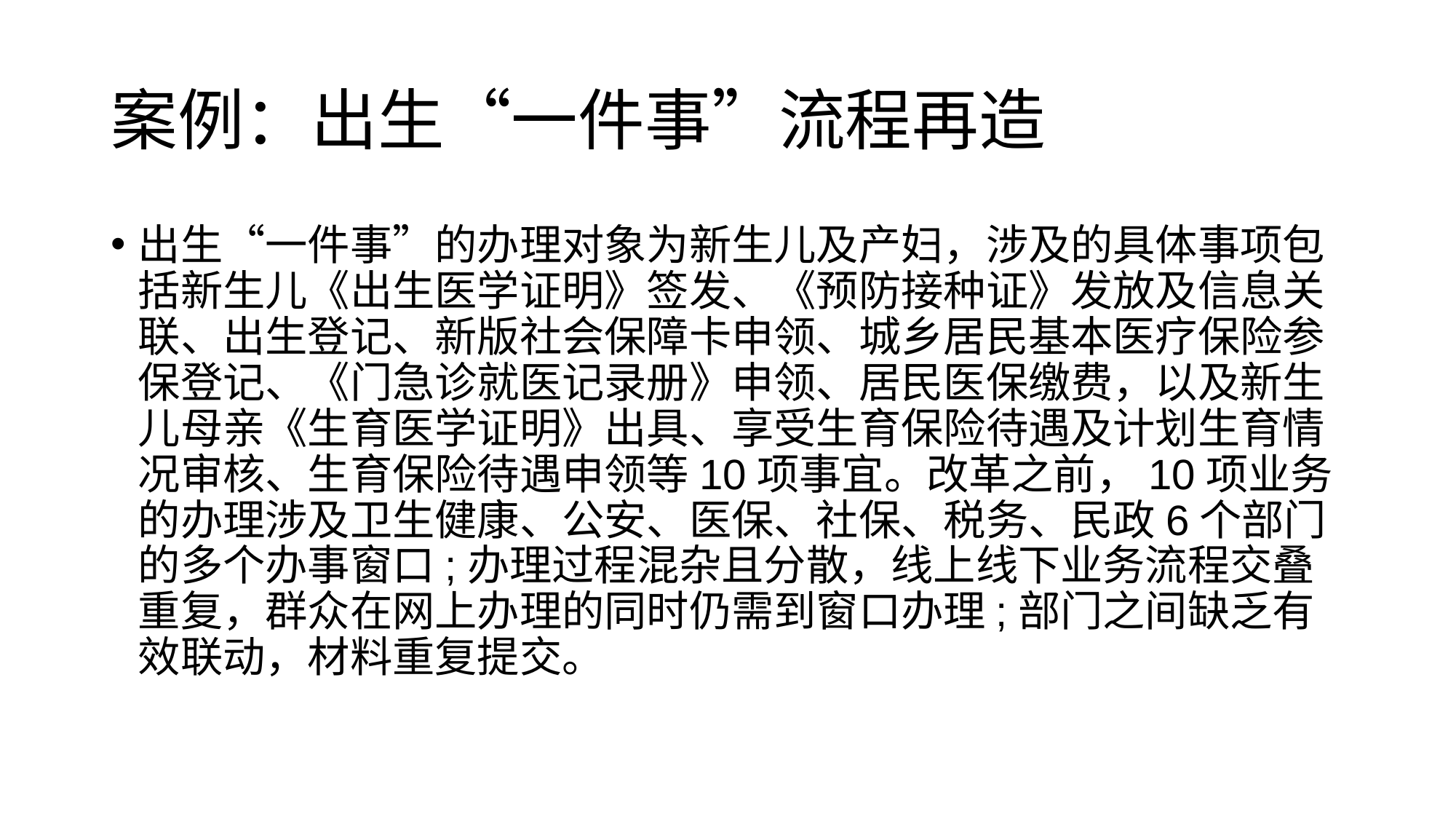

# 案例：出生“一件事”流程再造
出生“一件事”的办理对象为新生儿及产妇，涉及的具体事项包括新生儿《出生医学证明》签发、《预防接种证》发放及信息关联、出生登记、新版社会保障卡申领、城乡居民基本医疗保险参保登记、《门急诊就医记录册》申领、居民医保缴费，以及新生儿母亲《生育医学证明》出具、享受生育保险待遇及计划生育情况审核、生育保险待遇申领等10项事宜。改革之前，10项业务的办理涉及卫生健康、公安、医保、社保、税务、民政6个部门的多个办事窗口;办理过程混杂且分散，线上线下业务流程交叠重复，群众在网上办理的同时仍需到窗口办理;部门之间缺乏有效联动，材料重复提交。